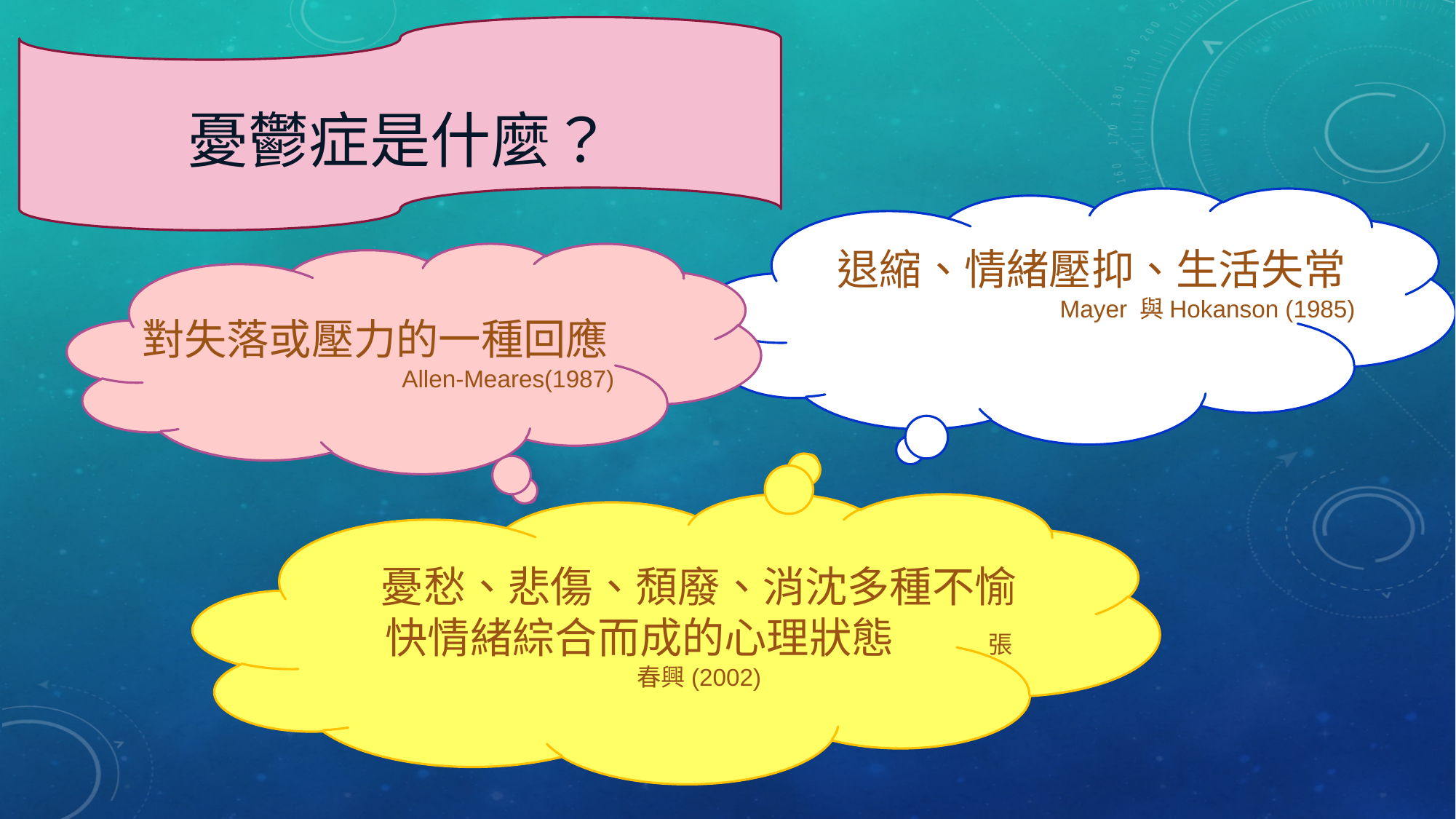

憂鬱症是什麼？

退縮、情緒壓抑、生活失常
Mayer 與Hokanson (1985)

對失落或壓力的一種回應
Allen-Meares(1987)

憂愁、悲傷、頹廢、消沈多種不愉快情緒綜合而成的心理狀態          張春興(2002)